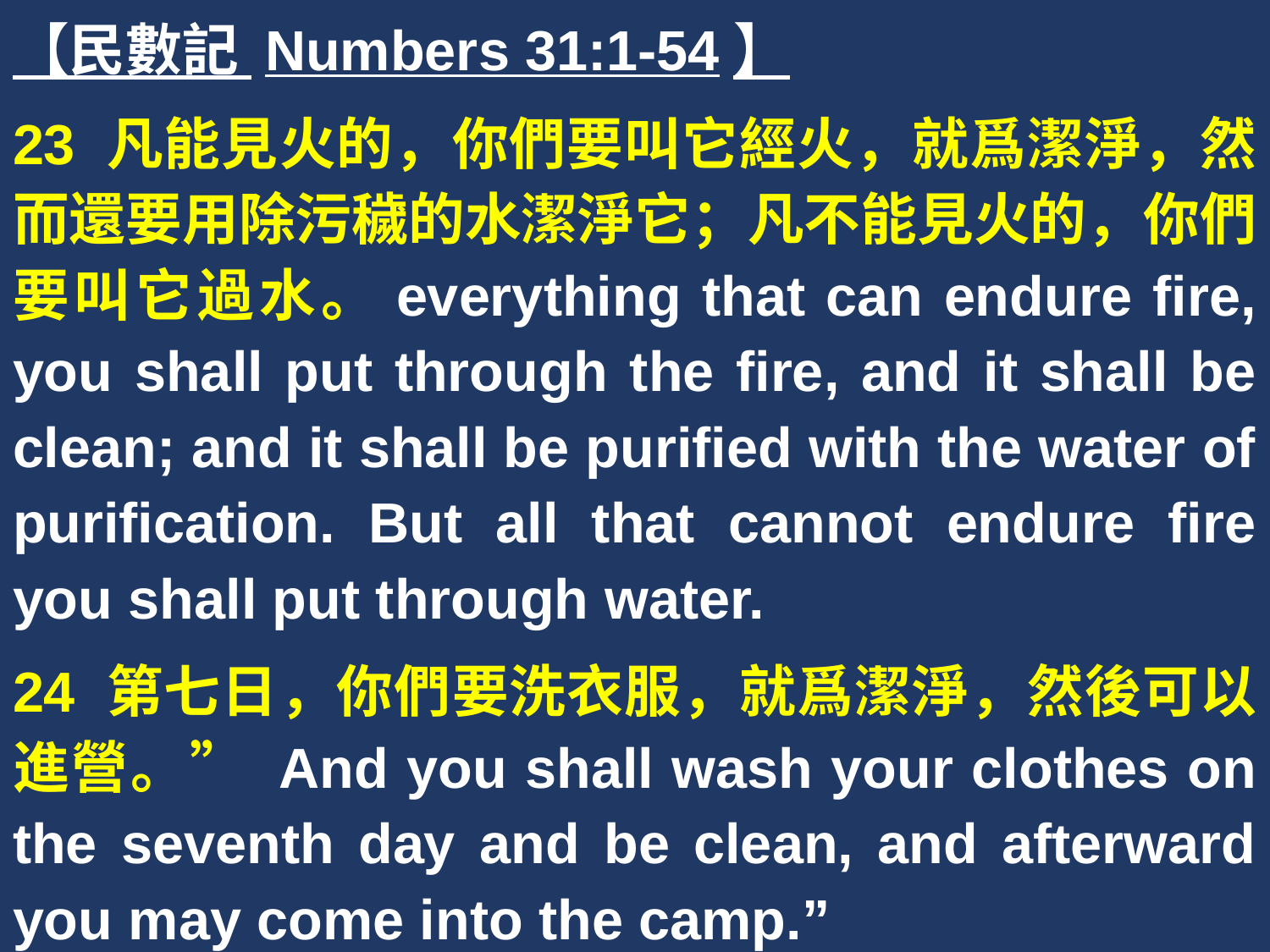

【民數記 Numbers 31:1-54】
23 凡能見火的，你們要叫它經火，就爲潔淨，然而還要用除污穢的水潔淨它；凡不能見火的，你們要叫它過水。everything that can endure fire, you shall put through the fire, and it shall be clean; and it shall be purified with the water of purification. But all that cannot endure fire you shall put through water.
24 第七日，你們要洗衣服，就爲潔淨，然後可以進營。” And you shall wash your clothes on the seventh day and be clean, and afterward you may come into the camp.”